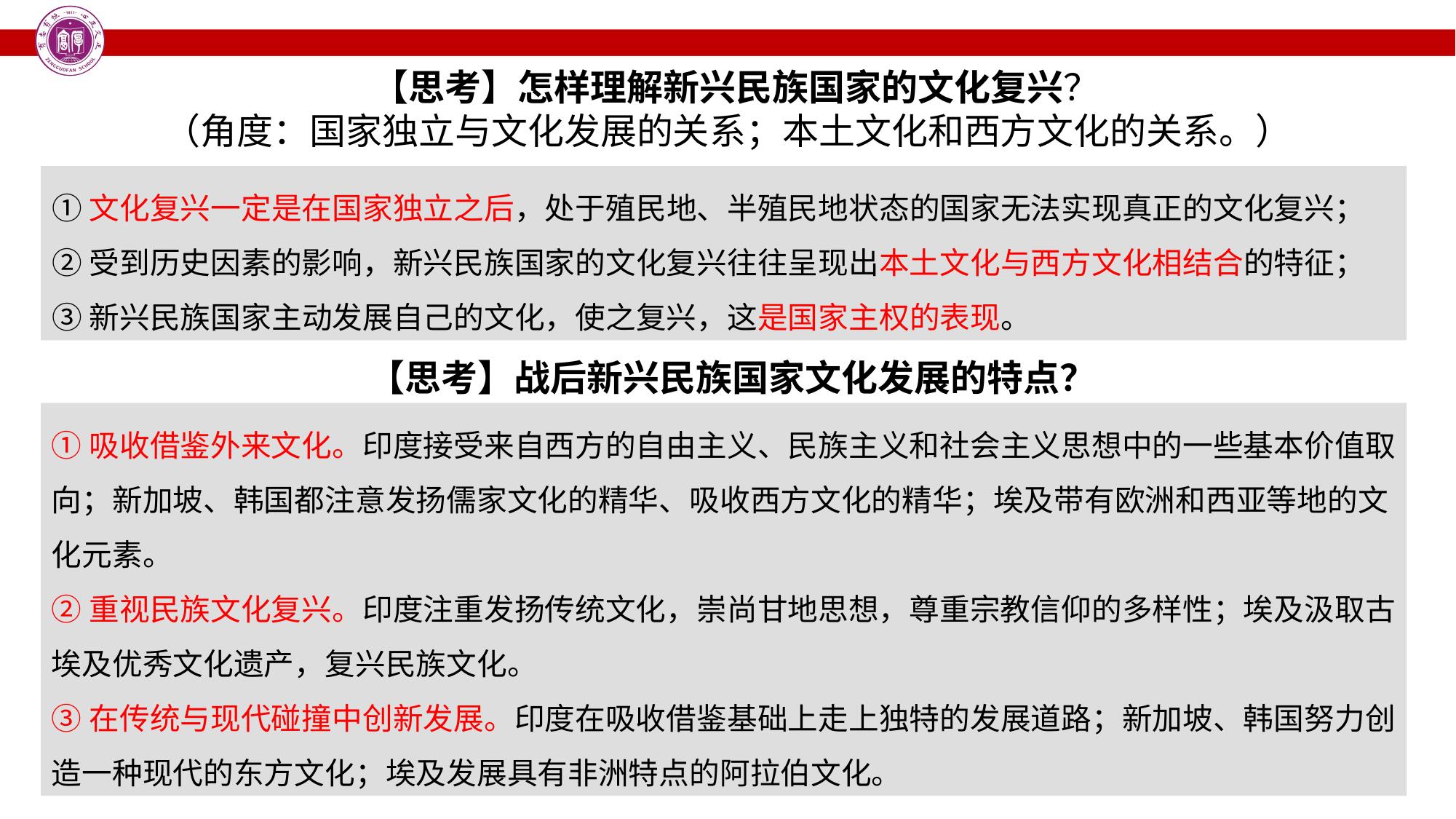

【思考】怎样理解新兴民族国家的文化复兴？
（角度：国家独立与文化发展的关系；本土文化和西方文化的关系。）
①文化复兴一定是在国家独立之后，处于殖民地、半殖民地状态的国家无法实现真正的文化复兴；
②受到历史因素的影响，新兴民族国家的文化复兴往往呈现出本土文化与西方文化相结合的特征；
③新兴民族国家主动发展自己的文化，使之复兴，这是国家主权的表现。
 【思考】战后新兴民族国家文化发展的特点？
①吸收借鉴外来文化。印度接受来自西方的自由主义、民族主义和社会主义思想中的一些基本价值取向；新加坡、韩国都注意发扬儒家文化的精华、吸收西方文化的精华；埃及带有欧洲和西亚等地的文化元素。
②重视民族文化复兴。印度注重发扬传统文化，崇尚甘地思想，尊重宗教信仰的多样性；埃及汲取古埃及优秀文化遗产，复兴民族文化。
③在传统与现代碰撞中创新发展。印度在吸收借鉴基础上走上独特的发展道路；新加坡、韩国努力创造一种现代的东方文化；埃及发展具有非洲特点的阿拉伯文化。